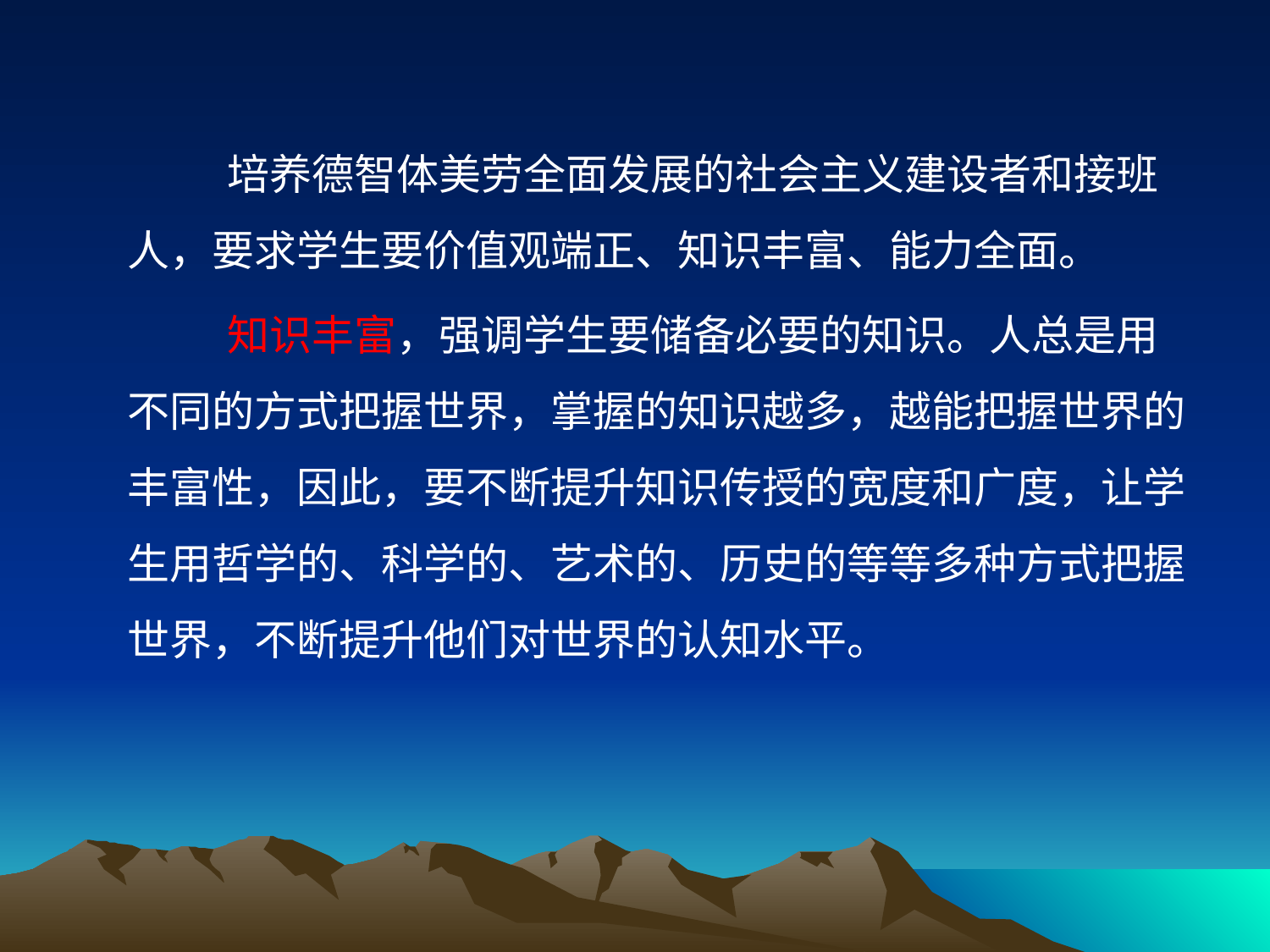

培养德智体美劳全面发展的社会主义建设者和接班人，要求学生要价值观端正、知识丰富、能力全面。
知识丰富，强调学生要储备必要的知识。人总是用不同的方式把握世界，掌握的知识越多，越能把握世界的丰富性，因此，要不断提升知识传授的宽度和广度，让学生用哲学的、科学的、艺术的、历史的等等多种方式把握世界，不断提升他们对世界的认知水平。